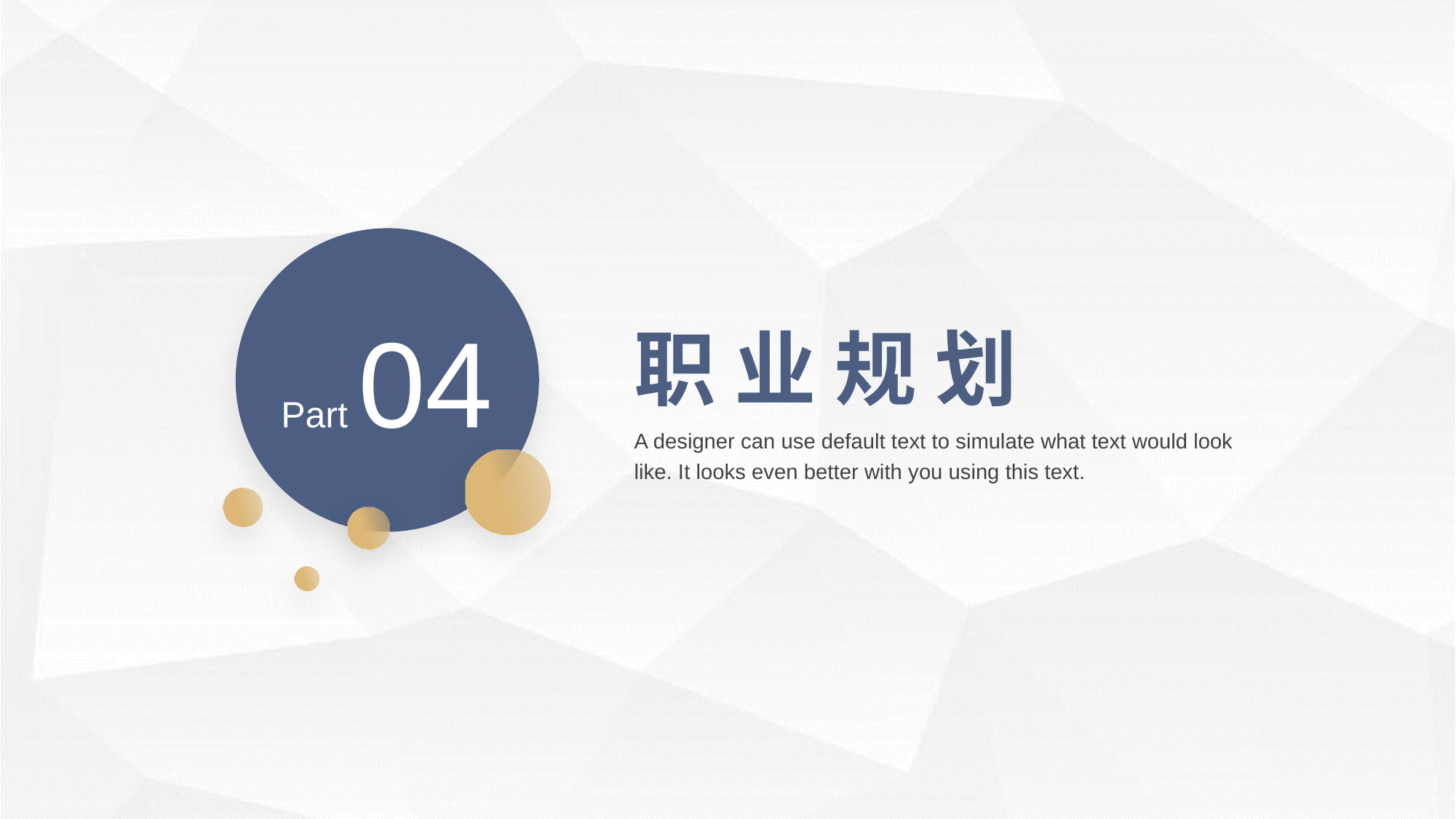

Part 04

职 业 规 划
A designer can use default text to simulate what text would look like. It looks even better with you using this text.